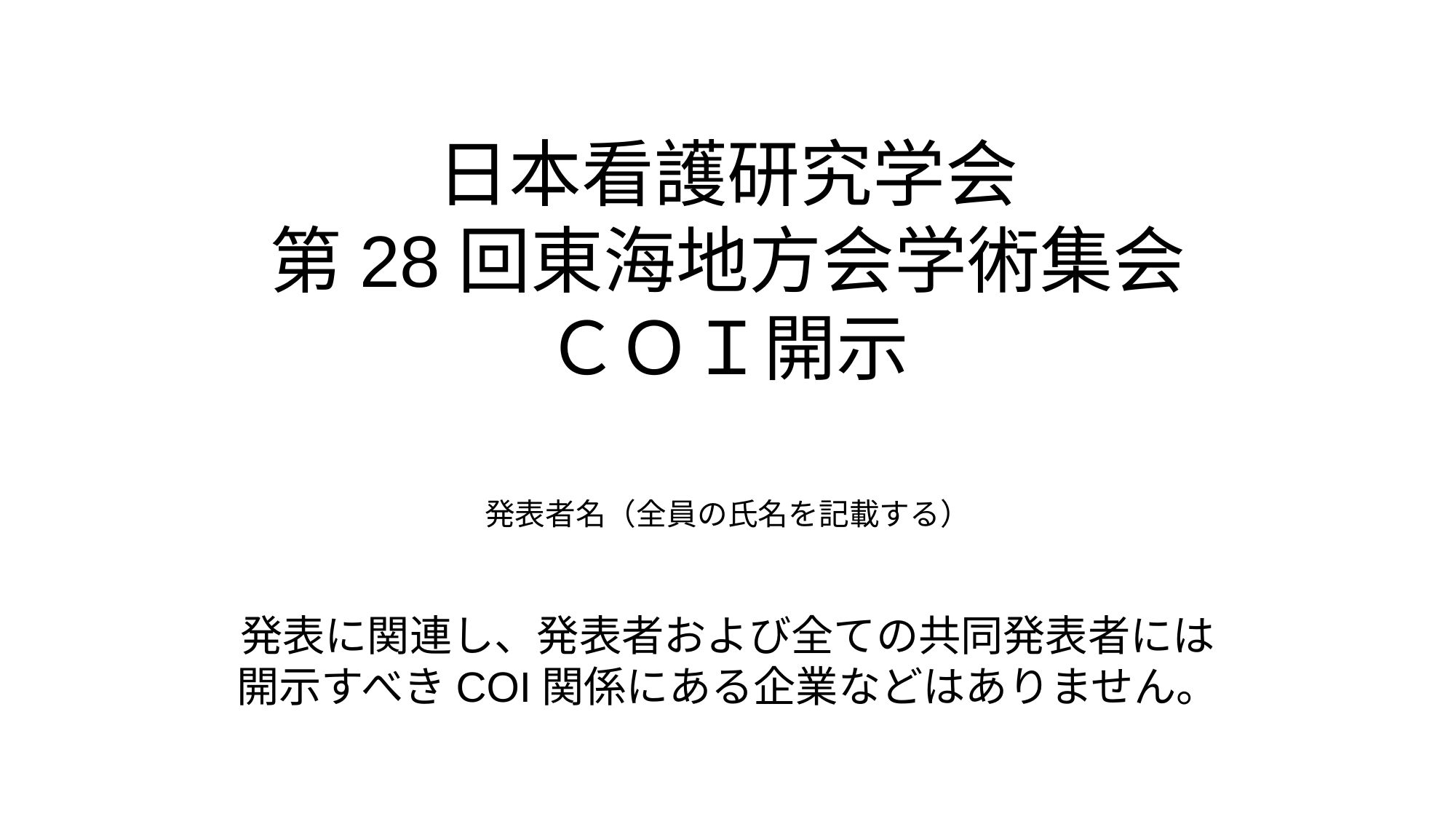

日本看護研究学会
第28回東海地方会学術集会
ＣＯＩ開示
発表者名（全員の氏名を記載する）
発表に関連し、発表者および全ての共同発表者には
開示すべきCOI関係にある企業などはありません。